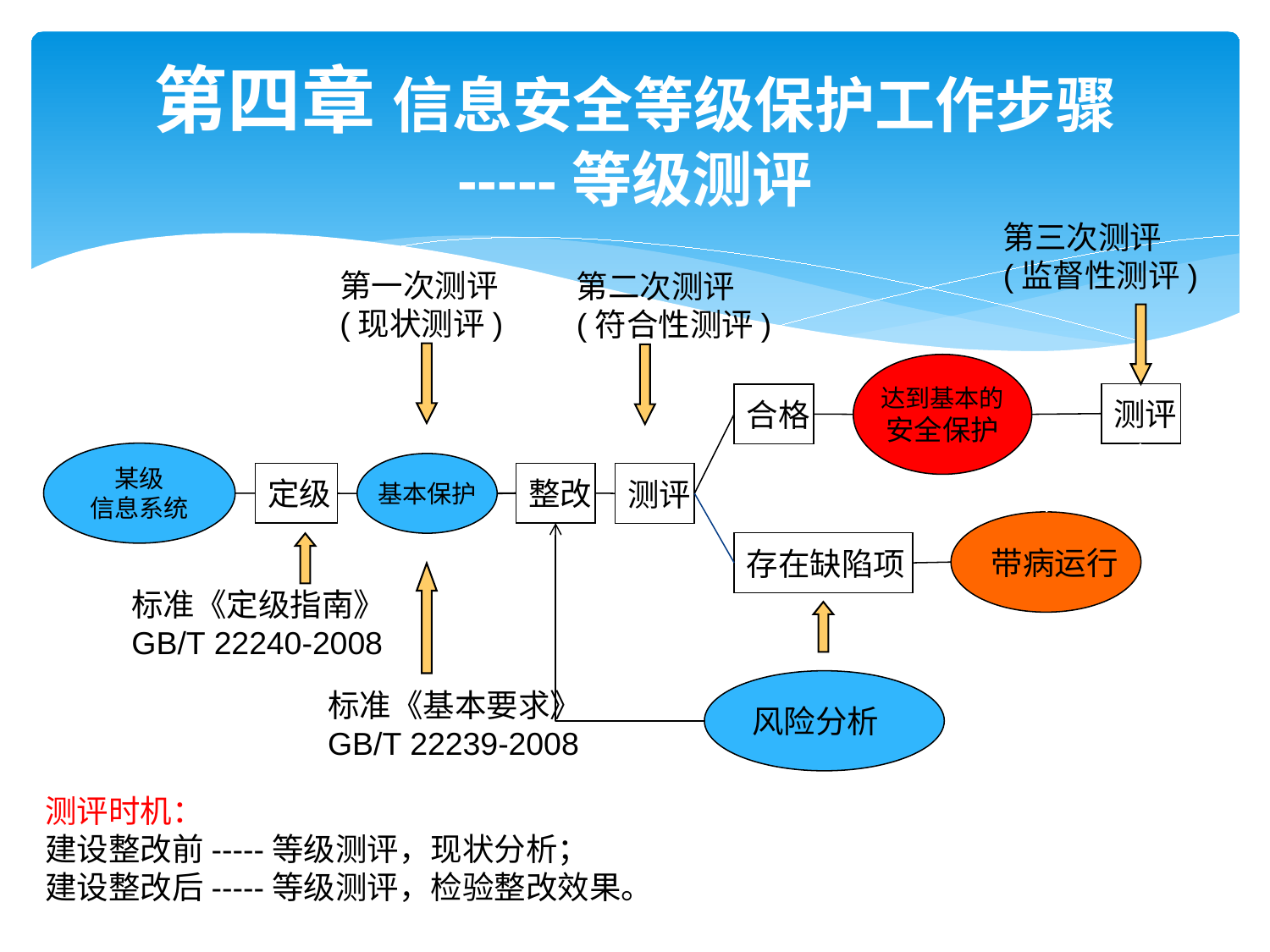

第四章 信息安全等级保护工作步骤
-----等级测评
第三次测评
(监督性测评)
第一次测评
(现状测评)
第二次测评
(符合性测评)

达到基本的
安全保护
测评
合格
某级
信息系统
基本保护
定级
整改
测评
带病运行
存在缺陷项

标准《定级指南》
GB/T 22240-2008

风险分析
标准《基本要求》
GB/T 22239-2008
测评时机：
建设整改前-----等级测评，现状分析；
建设整改后-----等级测评，检验整改效果。